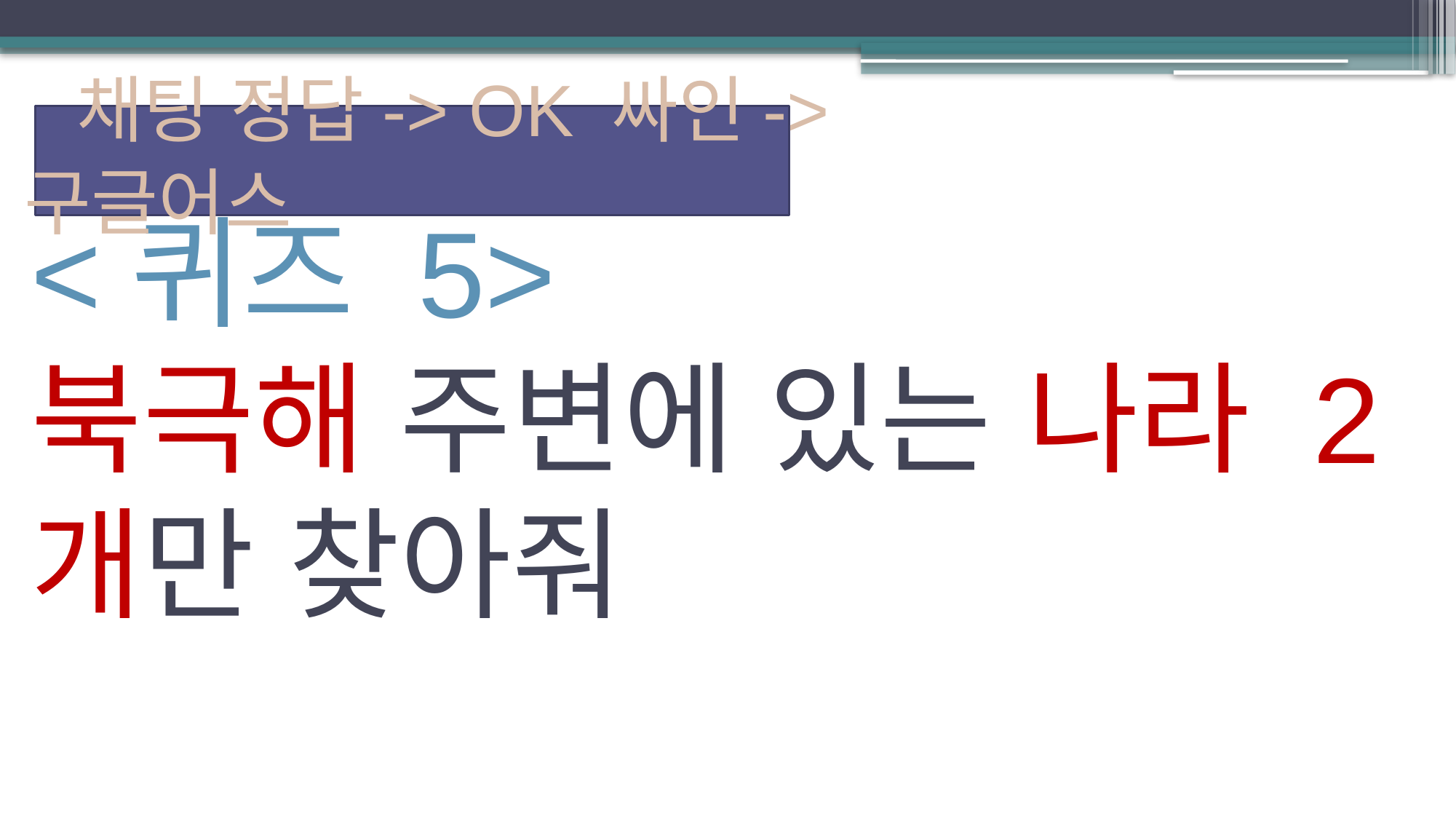

채팅 정답-> OK 싸인-> 구글어스

# <퀴즈 5> 북극해 주변에 있는 나라 2개만 찾아줘